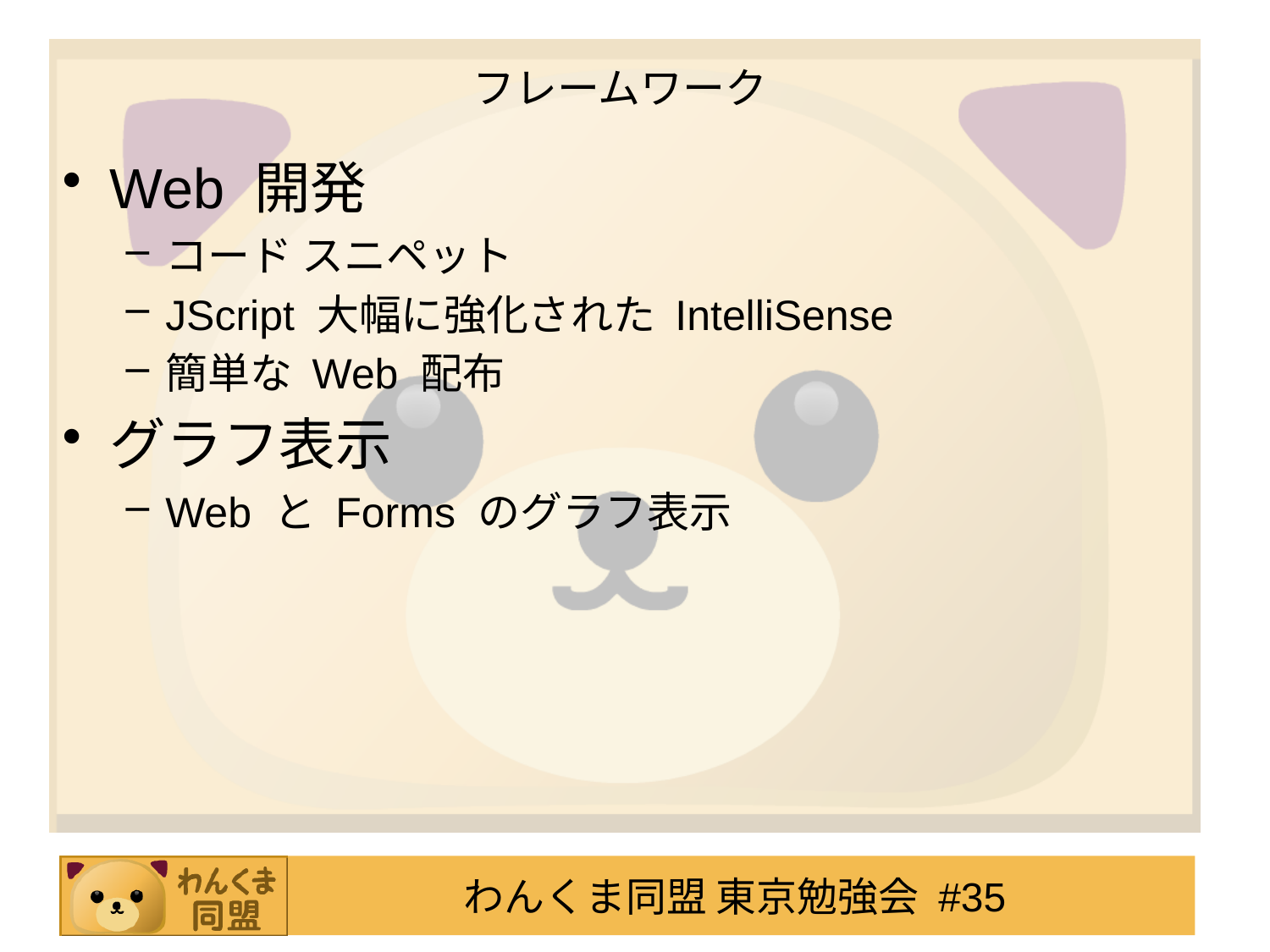

# フレームワーク
Web 開発
コード スニペット
JScript 大幅に強化された IntelliSense
簡単な Web 配布
グラフ表示
Web と Forms のグラフ表示